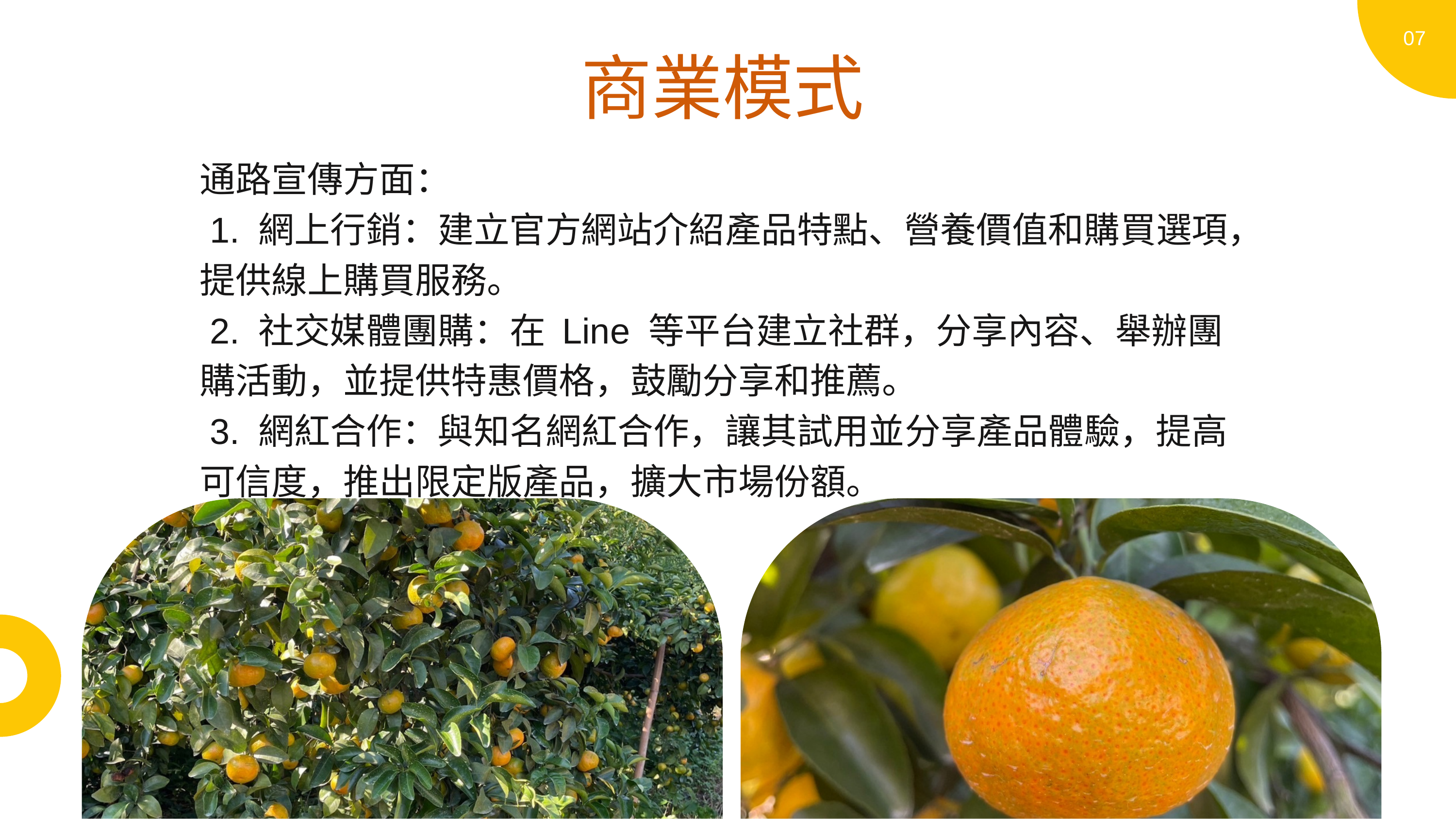

07
商業模式
通路宣傳方面：
 1. 網上行銷：建立官方網站介紹產品特點、營養價值和購買選項，提供線上購買服務。
 2. 社交媒體團購：在 Line 等平台建立社群，分享內容、舉辦團購活動，並提供特惠價格，鼓勵分享和推薦。
 3. 網紅合作：與知名網紅合作，讓其試用並分享產品體驗，提高可信度，推出限定版產品，擴大市場份額。